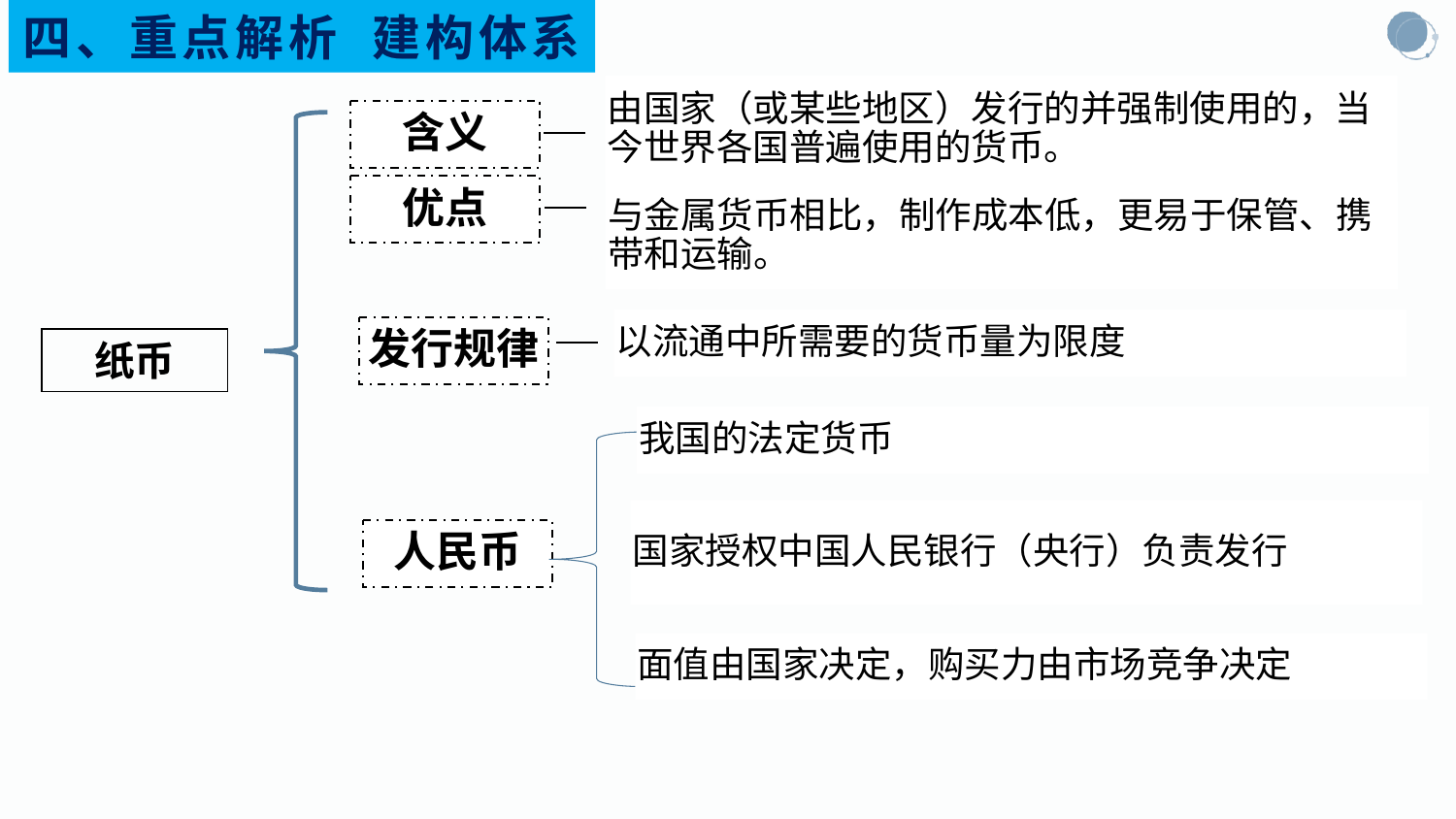

四、重点解析  建构体系
由国家（或某些地区）发行的并强制使用的，当今世界各国普遍使用的货币。
含义

优点
与金属货币相比，制作成本低，更易于保管、携带和运输。

以流通中所需要的货币量为限度
发行规律
纸币

我国的法定货币

国家授权中国人民银行（央行）负责发行
人民币
面值由国家决定，购买力由市场竞争决定